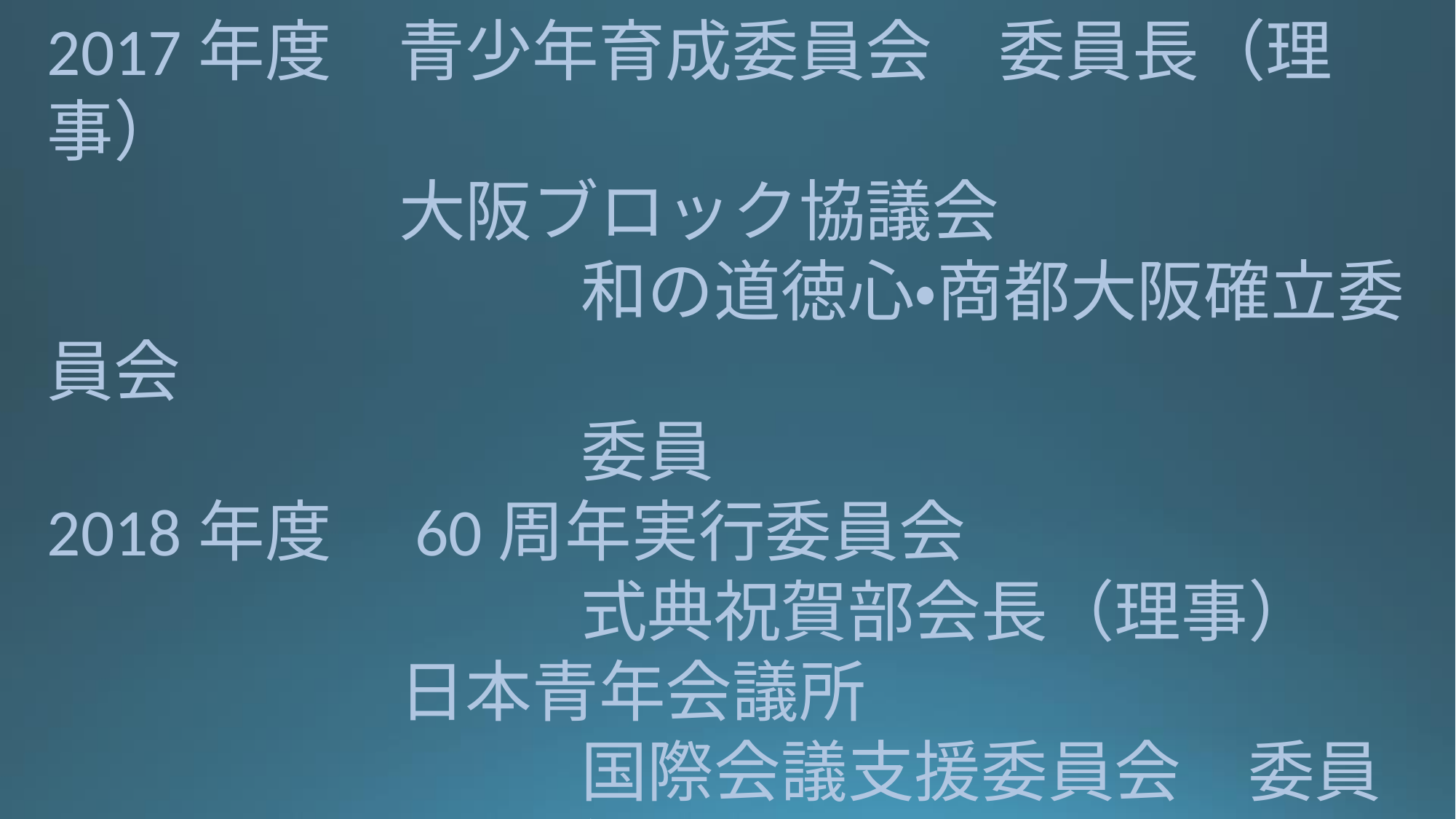

2017年度　青少年育成委員会　委員長（理事）
		　　大阪ブロック協議会
　　　　　　　　和の道徳心・商都大阪確立委員会
　　　　　　　　委員
2018年度　60周年実行委員会　
　　　　　　　　式典祝賀部会長（理事）
		　　日本青年会議所
　　　　　　　　国際会議支援委員会　委員
		　　大阪ブロック協議会
　　　　　　　　和の精神創造委員会　委員